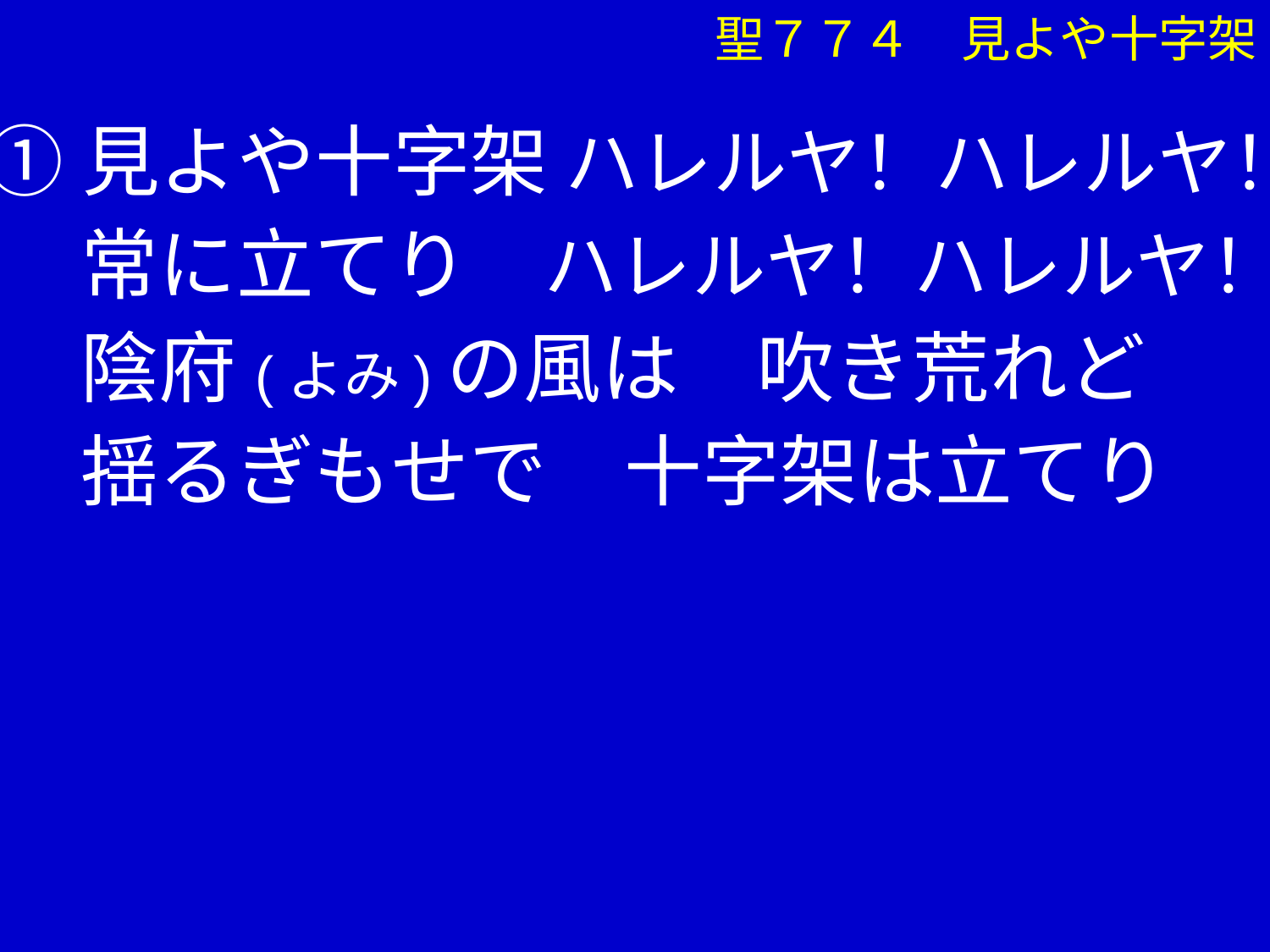

聖７７４　見よや十字架
①見よや十字架 ハレルヤ！ハレルヤ！
　 常に立てり　ハレルヤ！ハレルヤ！
　 陰府(よみ)の風は　吹き荒れど
　 揺るぎもせで　十字架は立てり